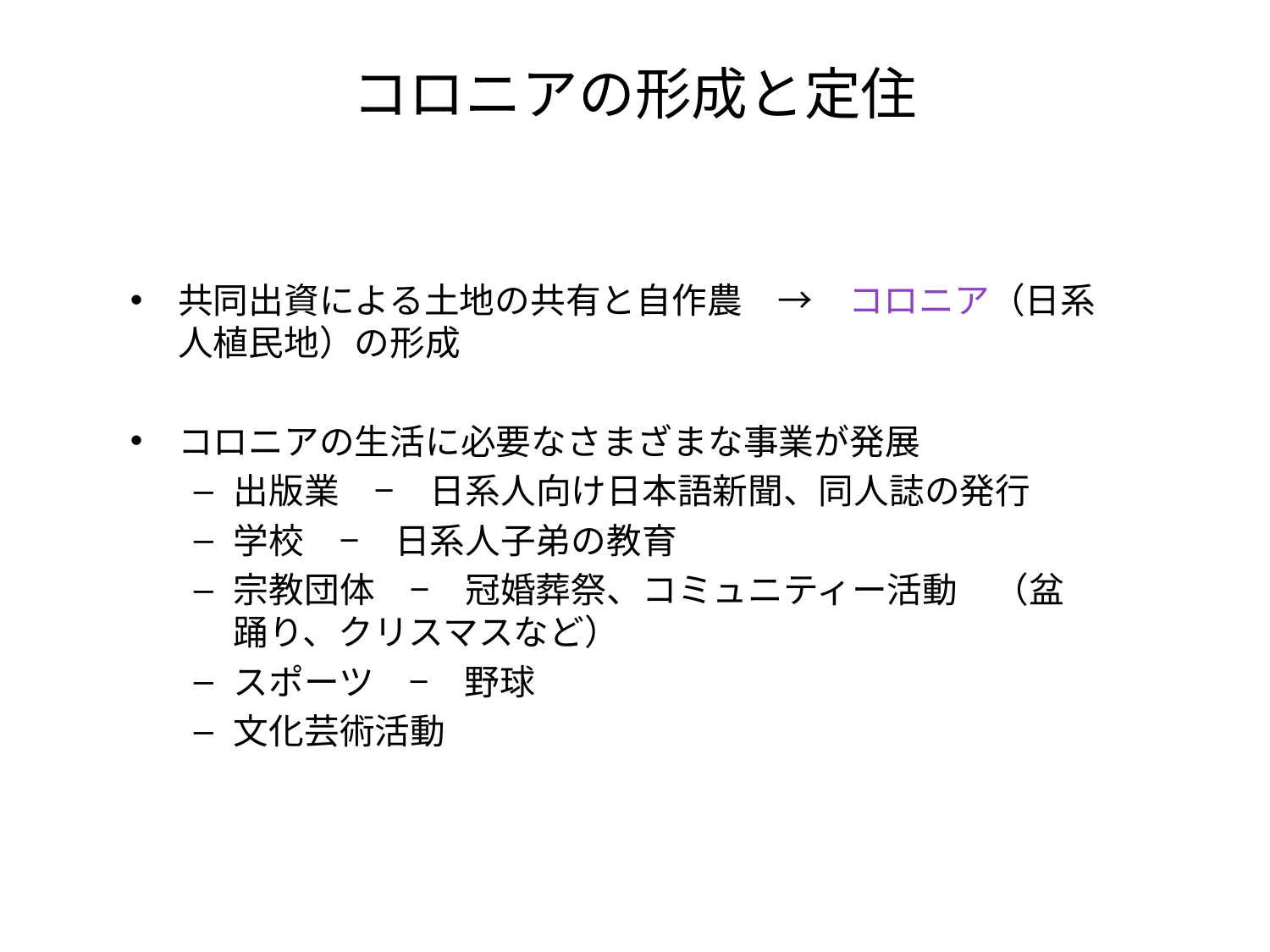

# コロニアの形成と定住
共同出資による土地の共有と自作農　→　コロニア（日系人植民地）の形成

コロニアの生活に必要なさまざまな事業が発展
出版業　−　日系人向け日本語新聞、同人誌の発行
学校　−　日系人子弟の教育
宗教団体　−　冠婚葬祭、コミュニティー活動　（盆踊り、クリスマスなど）
スポーツ　−　野球
文化芸術活動